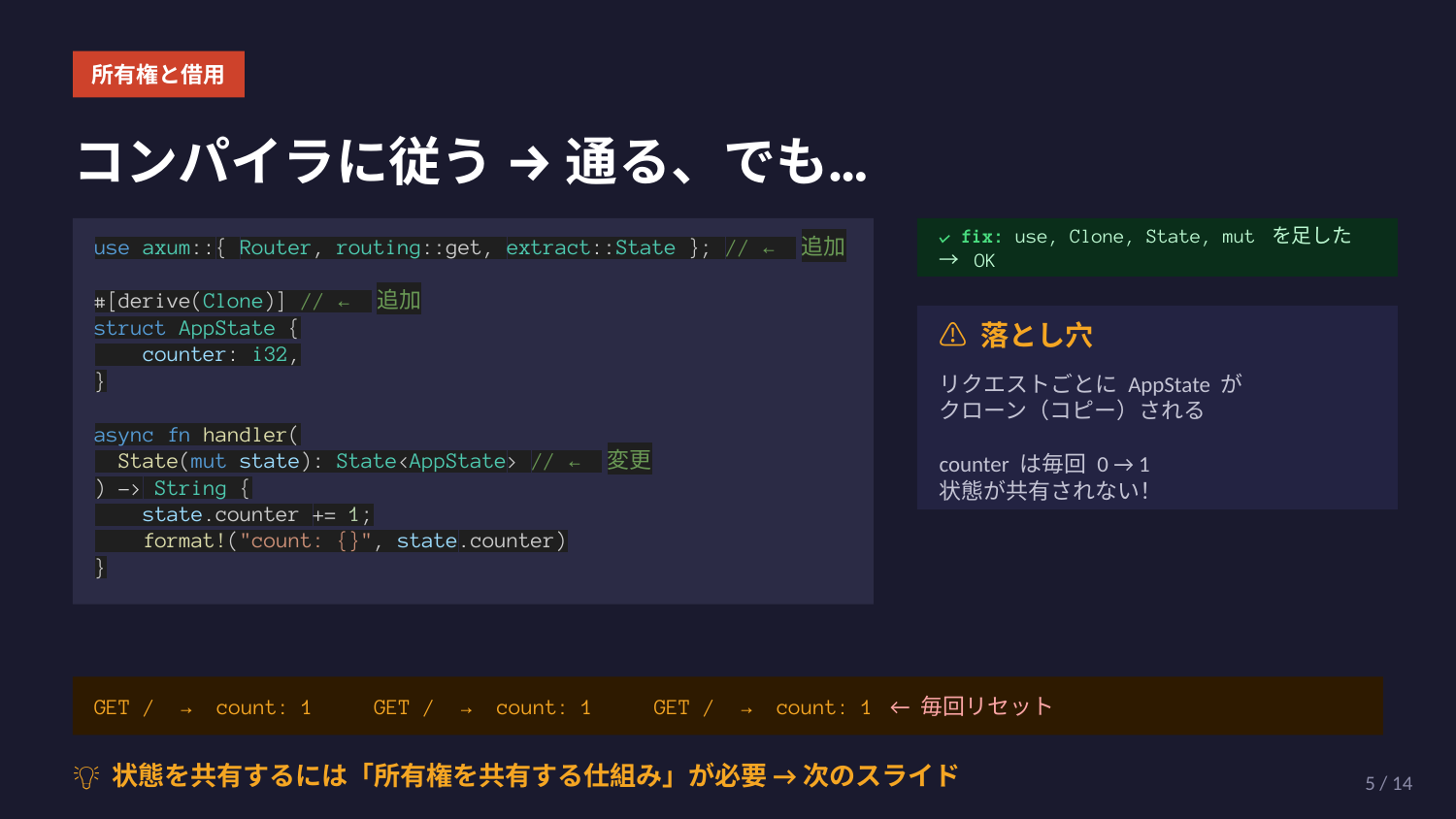

所有権と借用
コンパイラに従う → 通る、でも…

✓ fix: use, Clone, State, mut を足した → OK
use axum::{ Router, routing::get, extract::State }; // ← 追加

#[derive(Clone)] // ← 追加
struct AppState {
    counter: i32,
}

async fn handler(
  State(mut state): State<AppState> // ← 変更
) -> String {
    state.counter += 1;
    format!("count: {}", state.counter)
}

⚠ 落とし穴
リクエストごとに AppState が
クローン（コピー）される

counter は毎回 0 → 1
状態が共有されない！

GET /  →  count: 1     GET /  →  count: 1     GET /  →  count: 1   ← 毎回リセット
💡 状態を共有するには「所有権を共有する仕組み」が必要 → 次のスライド
5 / 14